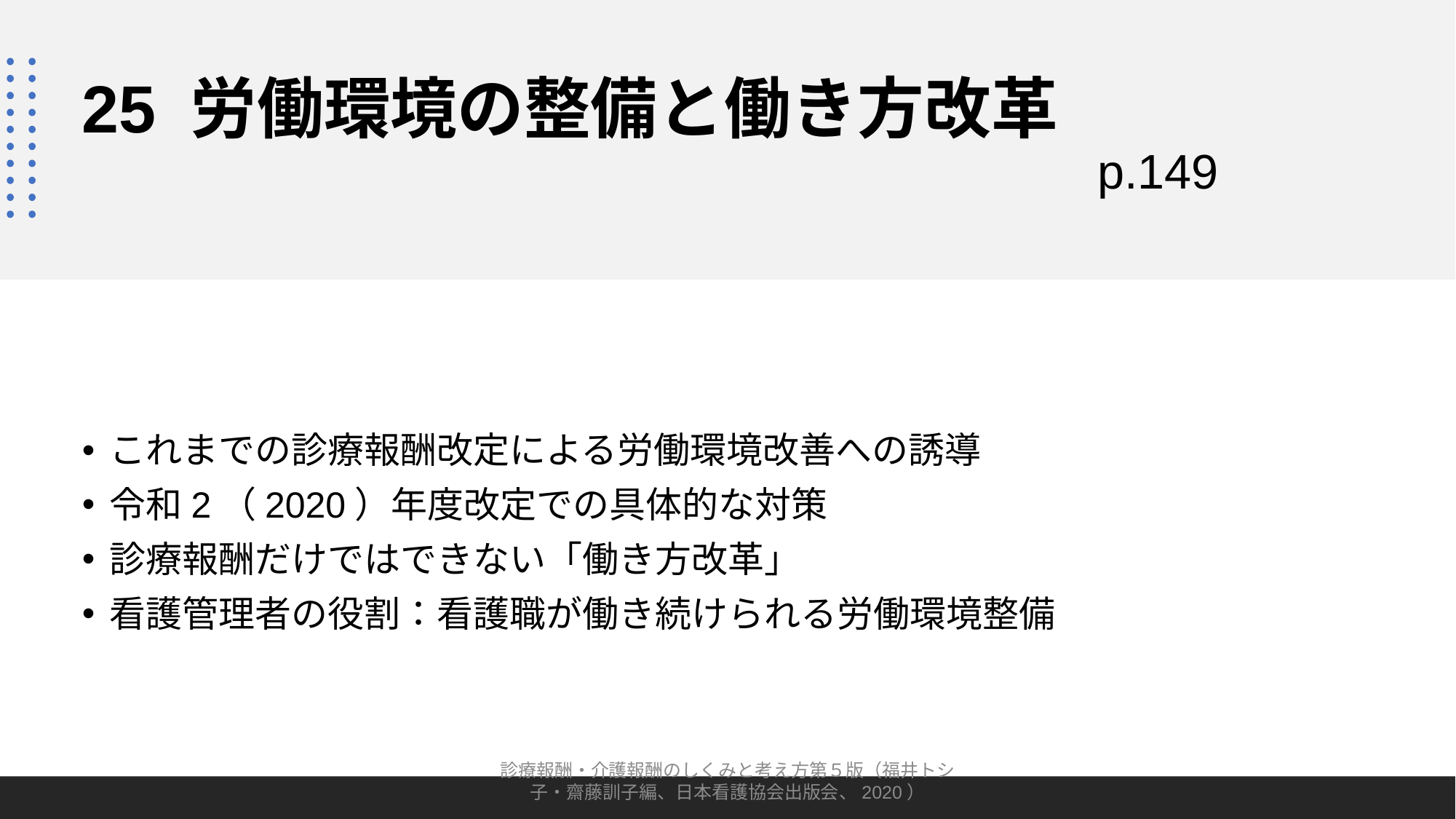

# 25 労働環境の整備と働き方改革 p.149

これまでの診療報酬改定による労働環境改善への誘導
令和2（2020）年度改定での具体的な対策
診療報酬だけではできない「働き方改革」
看護管理者の役割：看護職が働き続けられる労働環境整備
診療報酬・介護報酬のしくみと考え方第５版（福井トシ子・齋藤訓子編、日本看護協会出版会、2020）